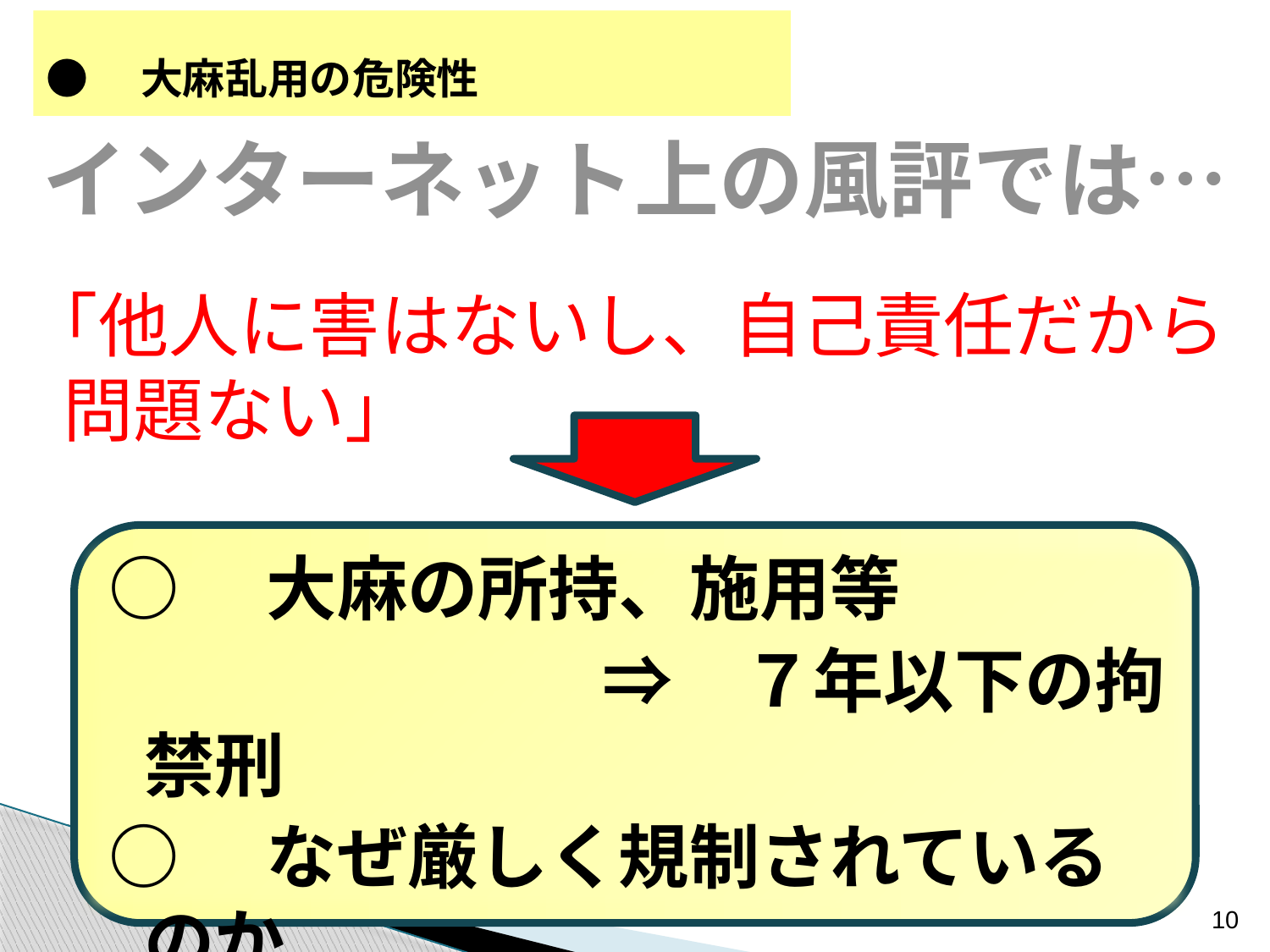

●　大麻乱用の危険性
# インターネット上の風評では…
「他人に害はないし、自己責任だから問題ない」

○　大麻の所持、施用等
　　　　　　　⇒　７年以下の拘禁刑
○　なぜ厳しく規制されているのか
　　　　　　　⇒　家族・周囲への悪影響

10